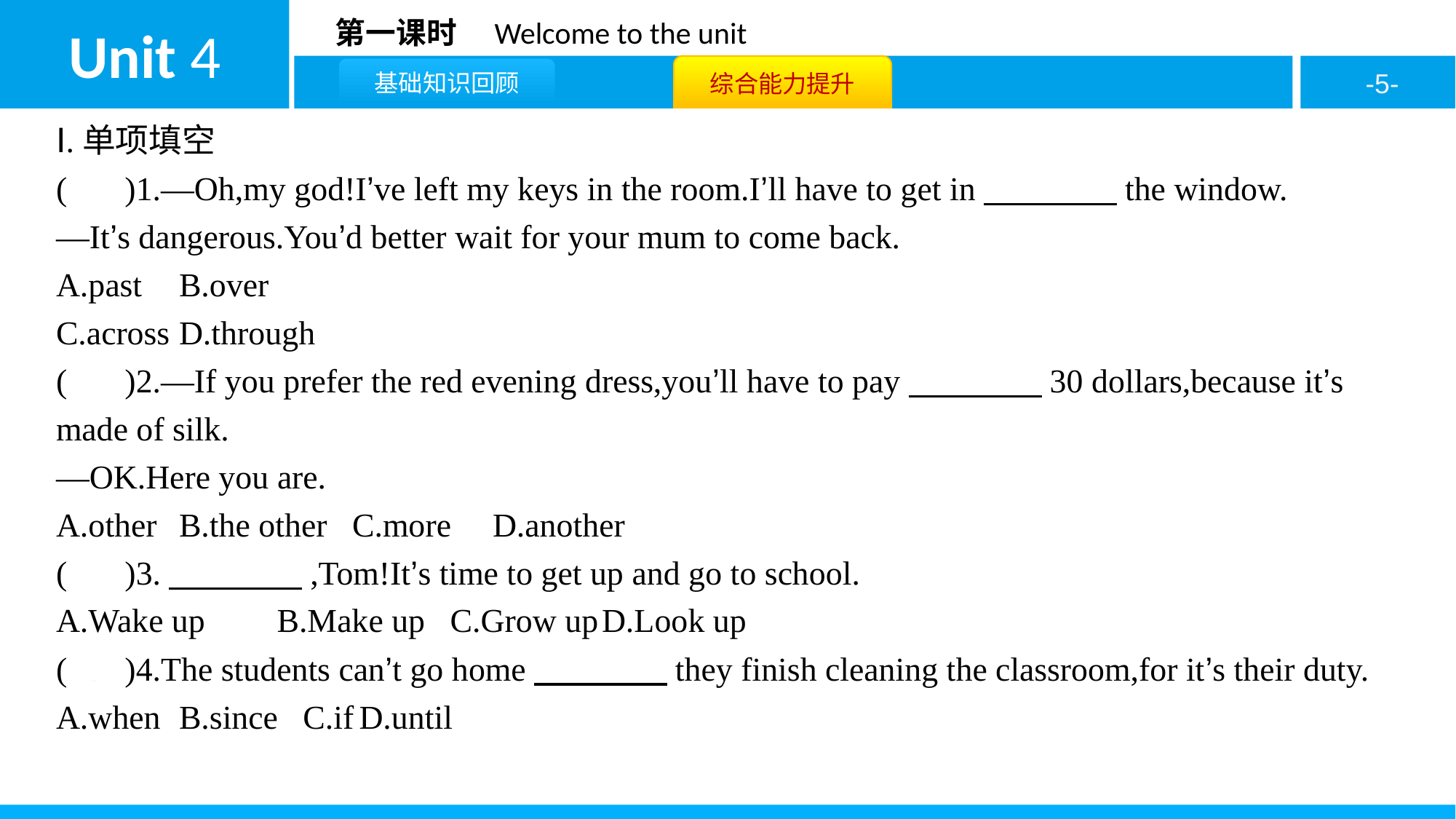

Ⅰ.单项填空
(  D  )1.—Oh,my god!I’ve left my keys in the room.I’ll have to get in　　　　the window.
—It’s dangerous.You’d better wait for your mum to come back.
A.past	B.over
C.across	D.through
(  D  )2.—If you prefer the red evening dress,you’ll have to pay　　　　30 dollars,because it’s made of silk.
—OK.Here you are.
A.other	B.the other   C.more	D.another
(  A  )3.　　　　,Tom!It’s time to get up and go to school.
A.Wake up	B.Make up   C.Grow up	D.Look up
(  D  )4.The students can’t go home　　　　they finish cleaning the classroom,for it’s their duty.
A.when	B.since   C.if	D.until